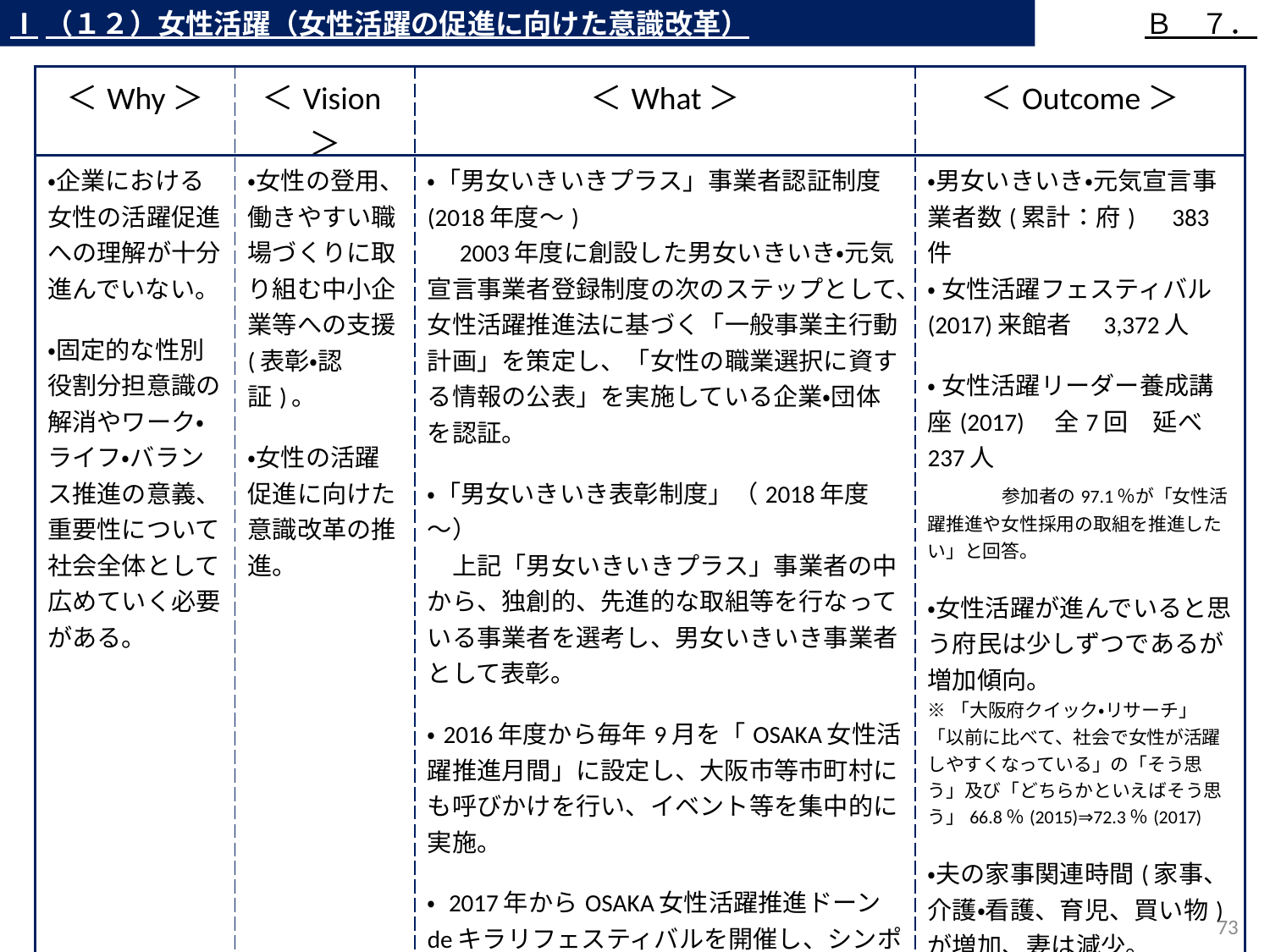

Ⅰ（１２）女性活躍（女性活躍の促進に向けた意識改革）
Ｂ　７．
| ＜Why＞ | ＜Vision＞ | ＜What＞ | ＜Outcome＞ |
| --- | --- | --- | --- |
| ・企業における女性の活躍促進への理解が十分進んでいない。 ・固定的な性別役割分担意識の解消やワーク・ライフ・バランス推進の意義、重要性について社会全体として広めていく必要がある。 | ・女性の登用、働きやすい職場づくりに取り組む中小企業等への支援(表彰・認証)。 ・女性の活躍促進に向けた意識改革の推進。 | ・「男女いきいきプラス」事業者認証制度 (2018年度～) 　2003年度に創設した男女いきいき・元気宣言事業者登録制度の次のステップとして、女性活躍推進法に基づく「一般事業主行動計画」を策定し、「女性の職業選択に資する情報の公表」を実施している企業・団体を認証。 ・「男女いきいき表彰制度」（2018年度～） 　上記「男女いきいきプラス」事業者の中から、独創的、先進的な取組等を行なっている事業者を選考し、男女いきいき事業者として表彰。 ・2016年度から毎年9月を「OSAKA女性活躍推進月間」に設定し、大阪市等市町村にも呼びかけを行い、イベント等を集中的に実施。 ・ 2017年からOSAKA女性活躍推進ドーンdeキラリフェスティバルを開催し、シンポジウムのほか、相談会や合同企業説明会等を実施。 　また、女性活躍の促進・普及を担うリーダー養成講座を開催。一人ひとりの意識改革を行うため、女性活躍推進に先進的に取り組む企業を講師に迎え、自社の取組み紹介や参加者間の意見交換を実施。 | ・男女いきいき・元気宣言事業者数(累計：府)　383件 ・ 女性活躍フェスティバル(2017)来館者　3,372人　 ・ 女性活躍リーダー養成講座(2017)　全7回　延べ237人　　　　　　　　　　　　参加者の97.1％が「女性活躍推進や女性採用の取組を推進したい」と回答。 ・女性活躍が進んでいると思う府民は少しずつであるが増加傾向。 ※「大阪府クイック・リサーチ」 「以前に比べて、社会で女性が活躍しやすくなっている」の「そう思う」及び「どちらかといえばそう思う」66.8％(2015)⇒72.3％(2017) ・夫の家事関連時間(家事、介護・看護、育児、買い物)が増加、妻は減少。 ※「社会生活基本調査」　家事関連時間 全国水準のレベルまで改善。 夫：56分(全国37位：2011年)⇒85分（全国15位：2016年) 妻：479分(全国６位：2011年)⇒445分（全国15位：2016年） |
73